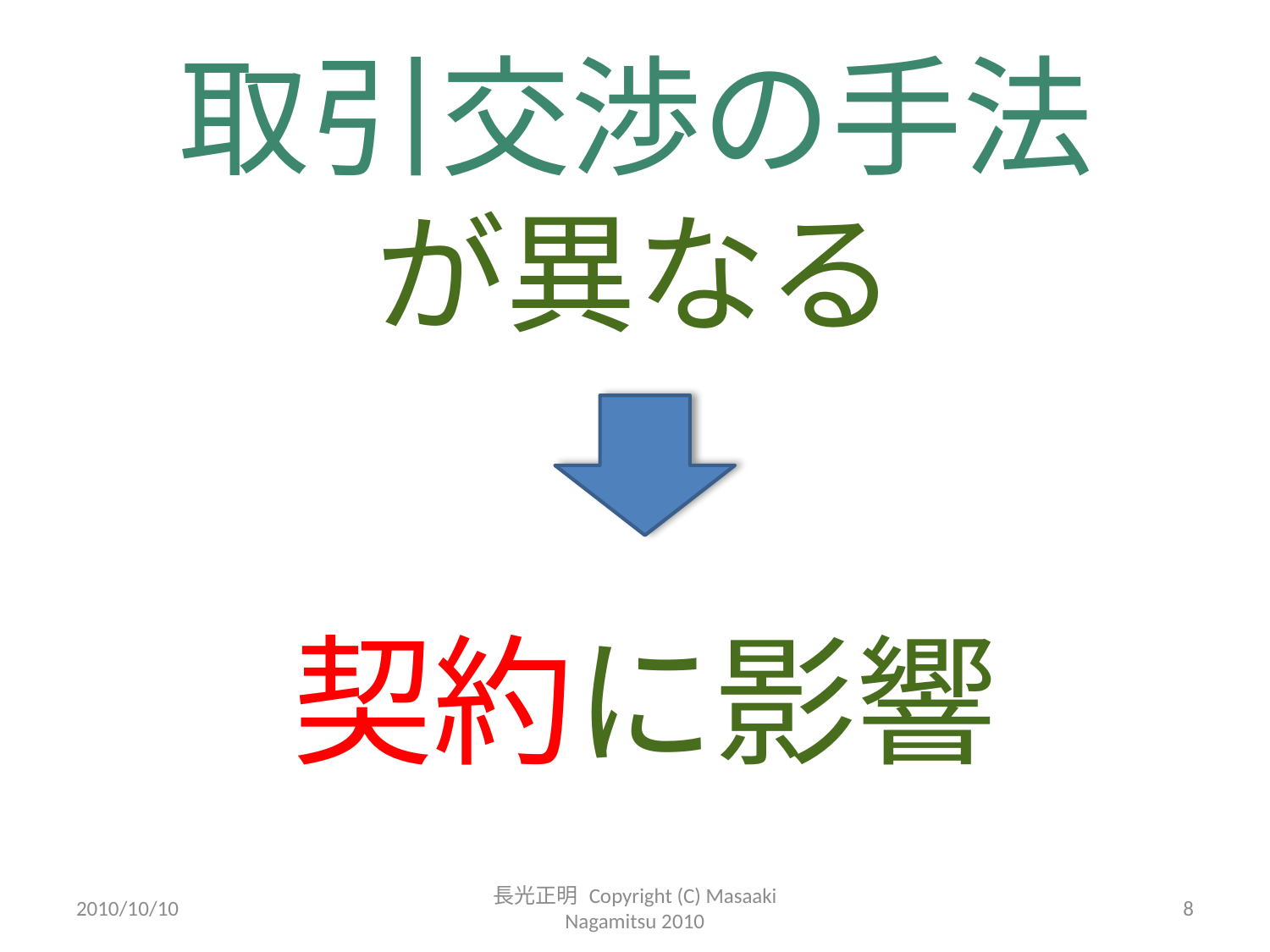

# 取引交渉の手法 が異なる

契約に影響
2010/10/10
長光正明 Copyright (C) Masaaki Nagamitsu 2010
8